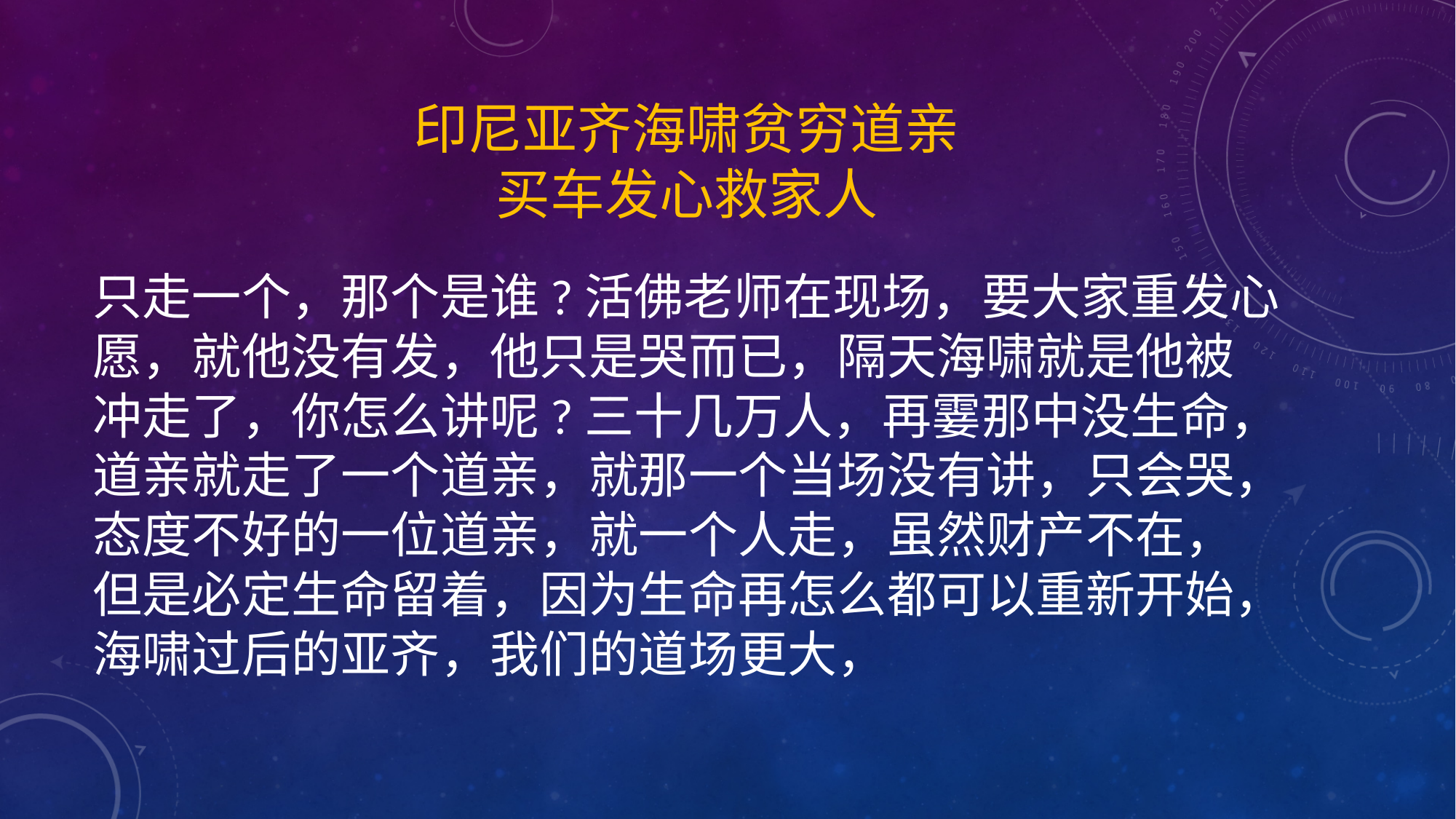

# 印尼亚齐海啸贫穷道亲 买车发心救家人
只走一个，那个是谁?活佛老师在现场，要大家重发心愿，就他没有发，他只是哭而已，隔天海啸就是他被冲走了，你怎么讲呢?三十几万人，再霎那中没生命，道亲就走了一个道亲，就那一个当场没有讲，只会哭，态度不好的一位道亲，就一个人走，虽然财产不在，但是必定生命留着，因为生命再怎么都可以重新开始，海啸过后的亚齐，我们的道场更大，